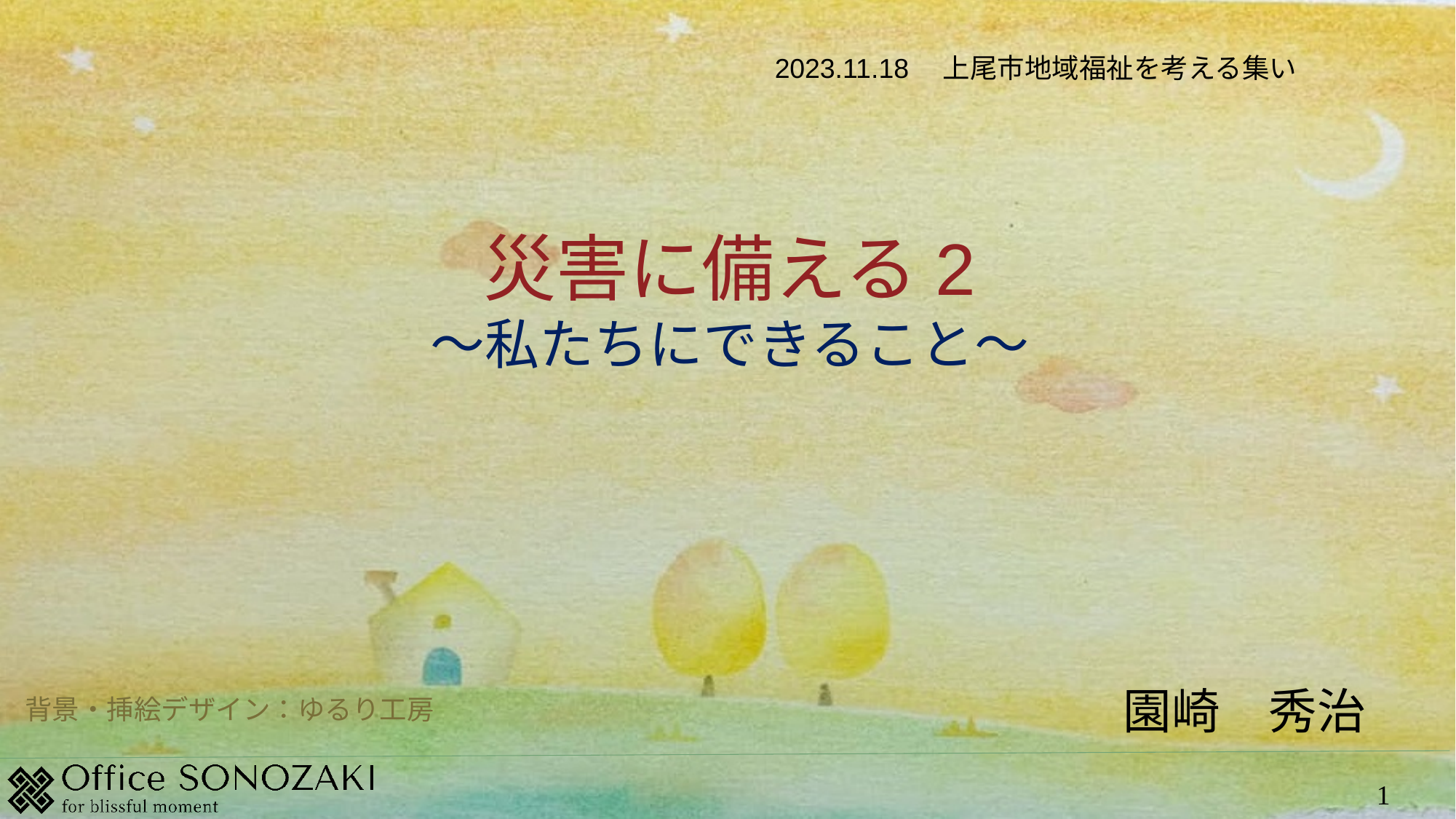

2023.11.18　上尾市地域福祉を考える集い
災害に備える2
～私たちにできること～
園崎　秀治
背景・挿絵デザイン：ゆるり工房
1